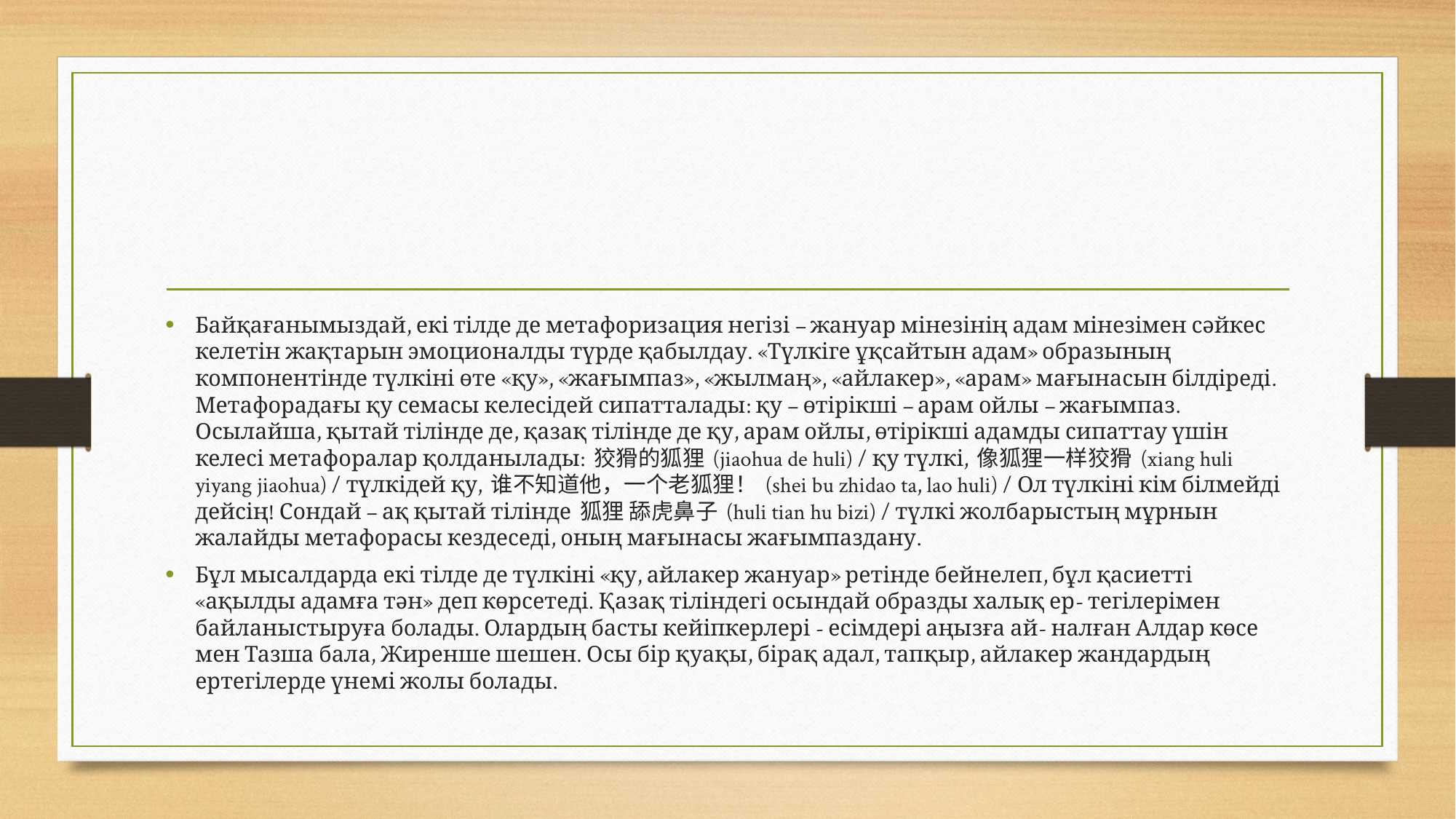

#
Байқағанымыздай, екі тілде де метафоризация негізі – жануар мінезінің адам мінезімен сәйкес келетін жақтарын эмоционалды түрде қабылдау. «Түлкіге ұқсайтын адам» образының компонентінде түлкіні өте «қу», «жағымпаз», «жылмаң», «айлакер», «арам» мағынасын білдіреді. Метафорадағы қу семасы келесідей сипатталады: қу – өтірікші – арам ойлы – жағымпаз. Осылайша, қытай тілінде де, қазақ тілінде де қу, арам ойлы, өтірікші адамды сипаттау үшін келесі метафоралар қолданылады: 狡猾的狐狸 (jiaohua de huli) / қу түлкі, 像狐狸一样狡猾 (xiang huli yiyang jiaohua) / түлкідей қу, 谁不知道他，一个老狐狸！ (shei bu zhidao ta, lao huli) / Ол түлкіні кім білмейді дейсің! Сондай – ақ қытай тілінде 狐狸 舔虎鼻子 (huli tian hu bizi) / түлкі жолбарыстың мұрнын жалайды метафорасы кездеседі, оның мағынасы жағымпаздану.
Бұл мысалдарда екі тілде де түлкіні «қу, айлакер жануар» ретінде бейнелеп, бұл қасиетті «ақылды адамға тән» деп көрсетеді. Қазақ тіліндегі осындай образды халық ер- тегілерімен байланыстыруға болады. Олардың басты кейіпкерлері - есімдері аңызға ай- налған Алдар көсе мен Тазша бала, Жиренше шешен. Осы бір қуақы, бірақ адал, тапқыр, айлакер жандардың ертегілерде үнемі жолы болады.